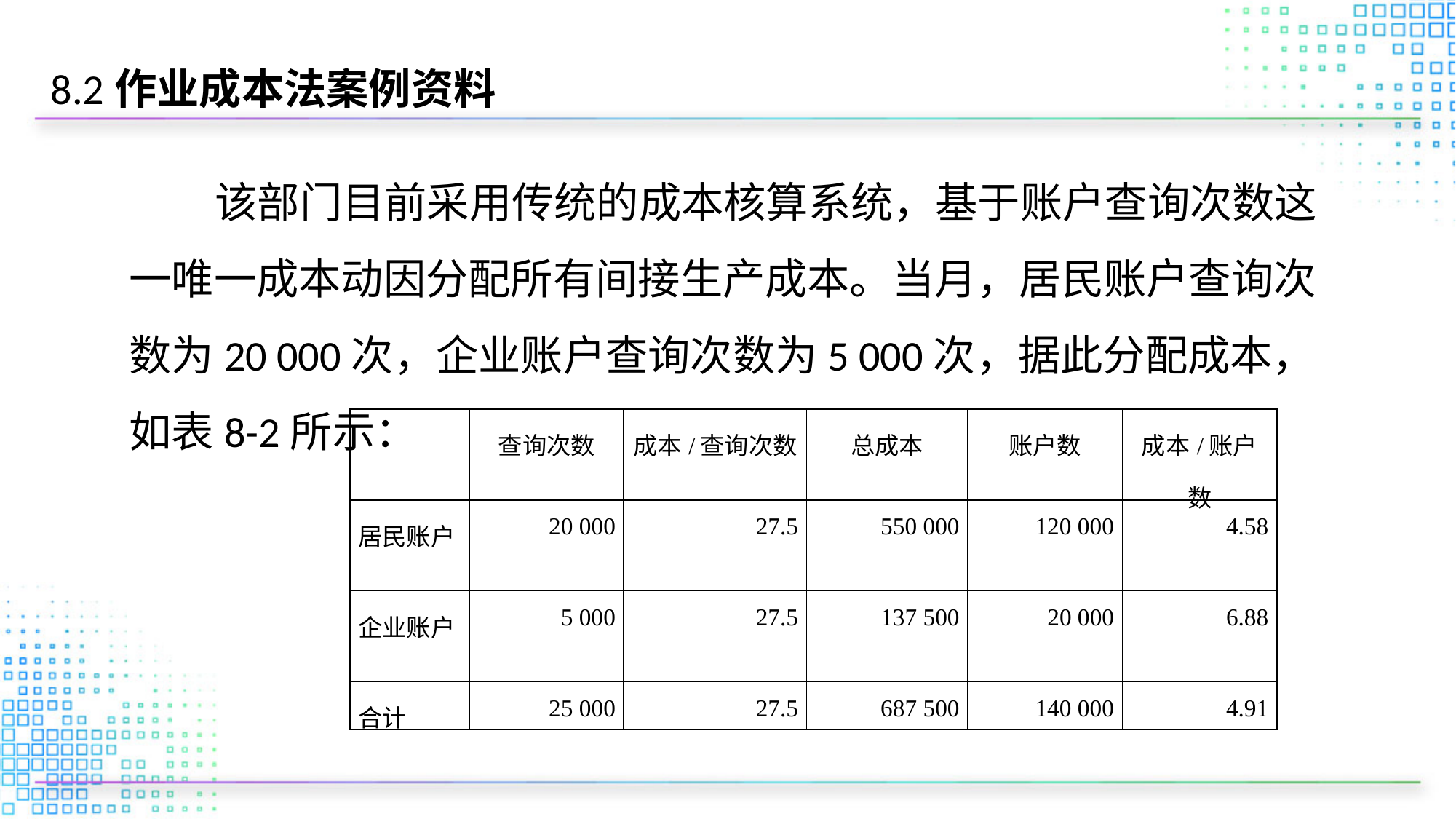

# 8.2作业成本法案例资料
        该部门目前采用传统的成本核算系统，基于账户查询次数这一唯一成本动因分配所有间接生产成本。当月，居民账户查询次数为20 000次，企业账户查询次数为5 000次，据此分配成本，如表8-2所示：

|  | 查询次数 | 成本/查询次数 | 总成本 | 账户数 | 成本/账户数 |
| --- | --- | --- | --- | --- | --- |
| 居民账户 | 20 000 | 27.5 | 550 000 | 120 000 | 4.58 |
| 企业账户 | 5 000 | 27.5 | 137 500 | 20 000 | 6.88 |
| 合计 | 25 000 | 27.5 | 687 500 | 140 000 | 4.91 |